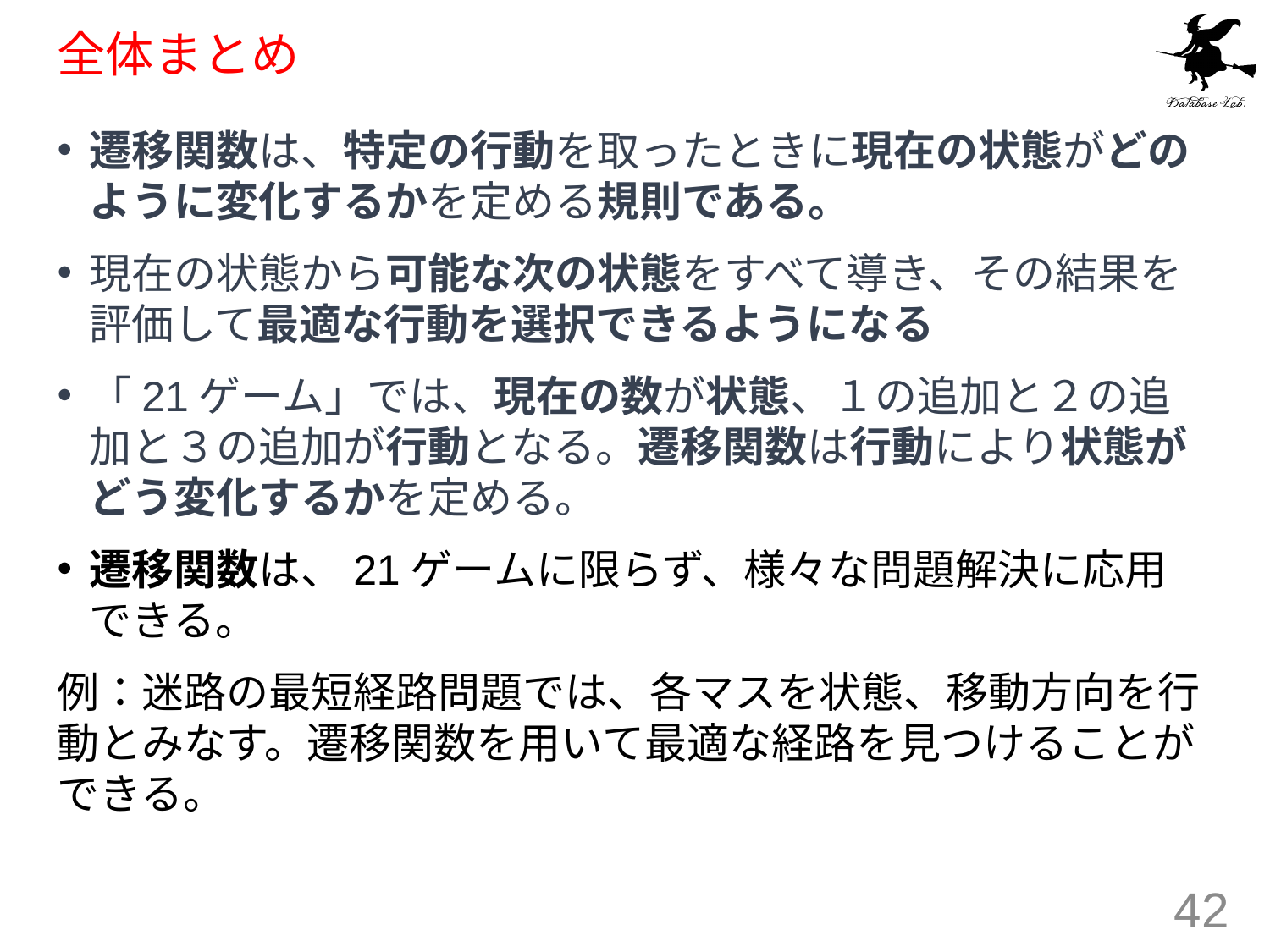

# 全体まとめ
遷移関数は、特定の行動を取ったときに現在の状態がどのように変化するかを定める規則である。
現在の状態から可能な次の状態をすべて導き、その結果を評価して最適な行動を選択できるようになる
「21ゲーム」では、現在の数が状態、１の追加と２の追加と３の追加が行動となる。遷移関数は行動により状態がどう変化するかを定める。
遷移関数は、21ゲームに限らず、様々な問題解決に応用できる。
例：迷路の最短経路問題では、各マスを状態、移動方向を行動とみなす。遷移関数を用いて最適な経路を見つけることができる。
42